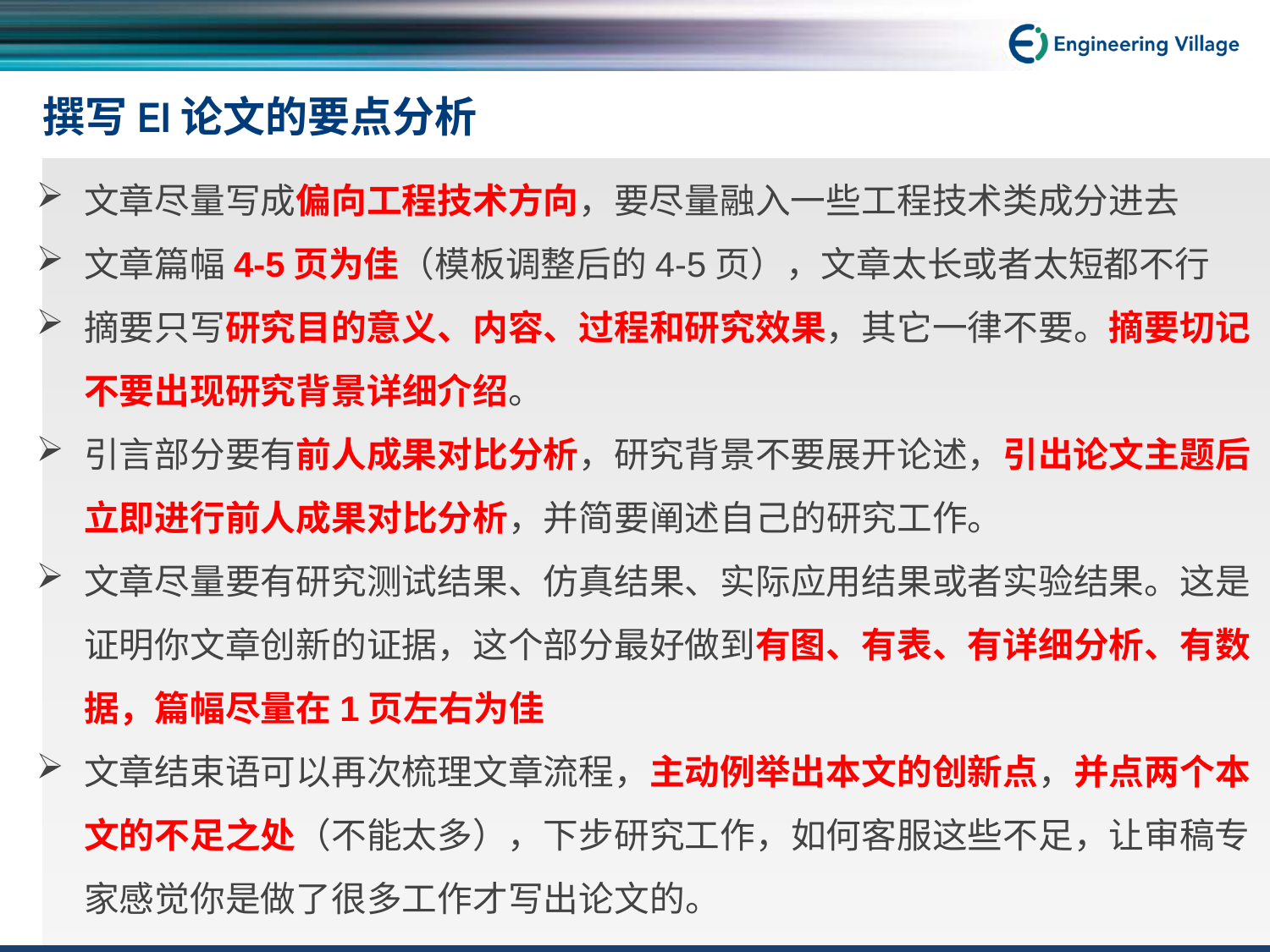

# 撰写EI论文的要点分析
文章尽量写成偏向工程技术方向，要尽量融入一些工程技术类成分进去
文章篇幅4-5页为佳（模板调整后的4-5页），文章太长或者太短都不行
摘要只写研究目的意义、内容、过程和研究效果，其它一律不要。摘要切记不要出现研究背景详细介绍。
引言部分要有前人成果对比分析，研究背景不要展开论述，引出论文主题后立即进行前人成果对比分析，并简要阐述自己的研究工作。
文章尽量要有研究测试结果、仿真结果、实际应用结果或者实验结果。这是证明你文章创新的证据，这个部分最好做到有图、有表、有详细分析、有数据，篇幅尽量在1页左右为佳
文章结束语可以再次梳理文章流程，主动例举出本文的创新点，并点两个本文的不足之处（不能太多），下步研究工作，如何客服这些不足，让审稿专家感觉你是做了很多工作才写出论文的。